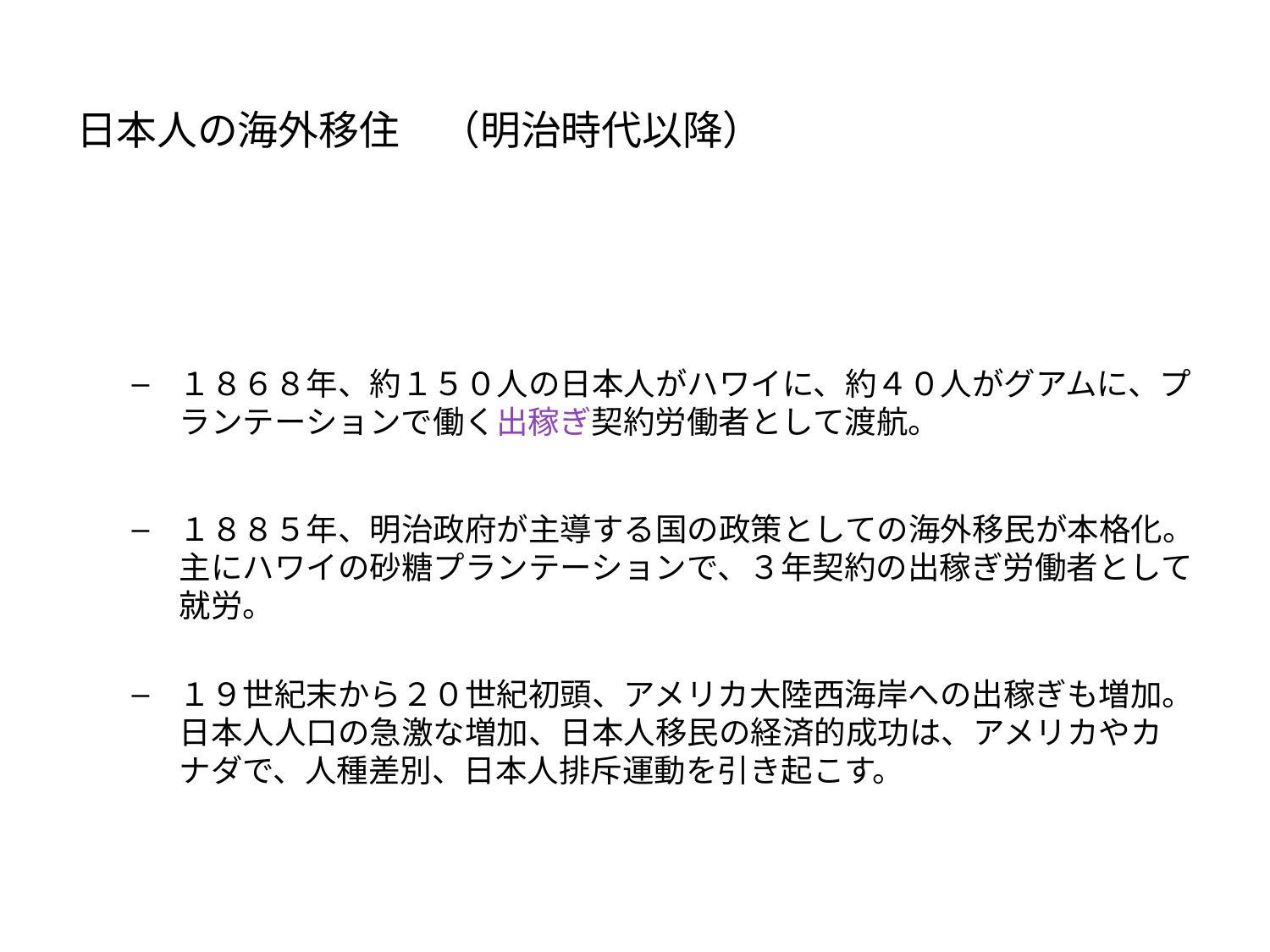

# 日本人の海外移住　（明治時代以降）
１８６８年、約１５０人の日本人がハワイに、約４０人がグアムに、プランテーションで働く出稼ぎ契約労働者として渡航。

１８８５年、明治政府が主導する国の政策としての海外移民が本格化。主にハワイの砂糖プランテーションで、３年契約の出稼ぎ労働者として就労。

１９世紀末から２０世紀初頭、アメリカ大陸西海岸への出稼ぎも増加。日本人人口の急激な増加、日本人移民の経済的成功は、アメリカやカナダで、人種差別、日本人排斥運動を引き起こす。